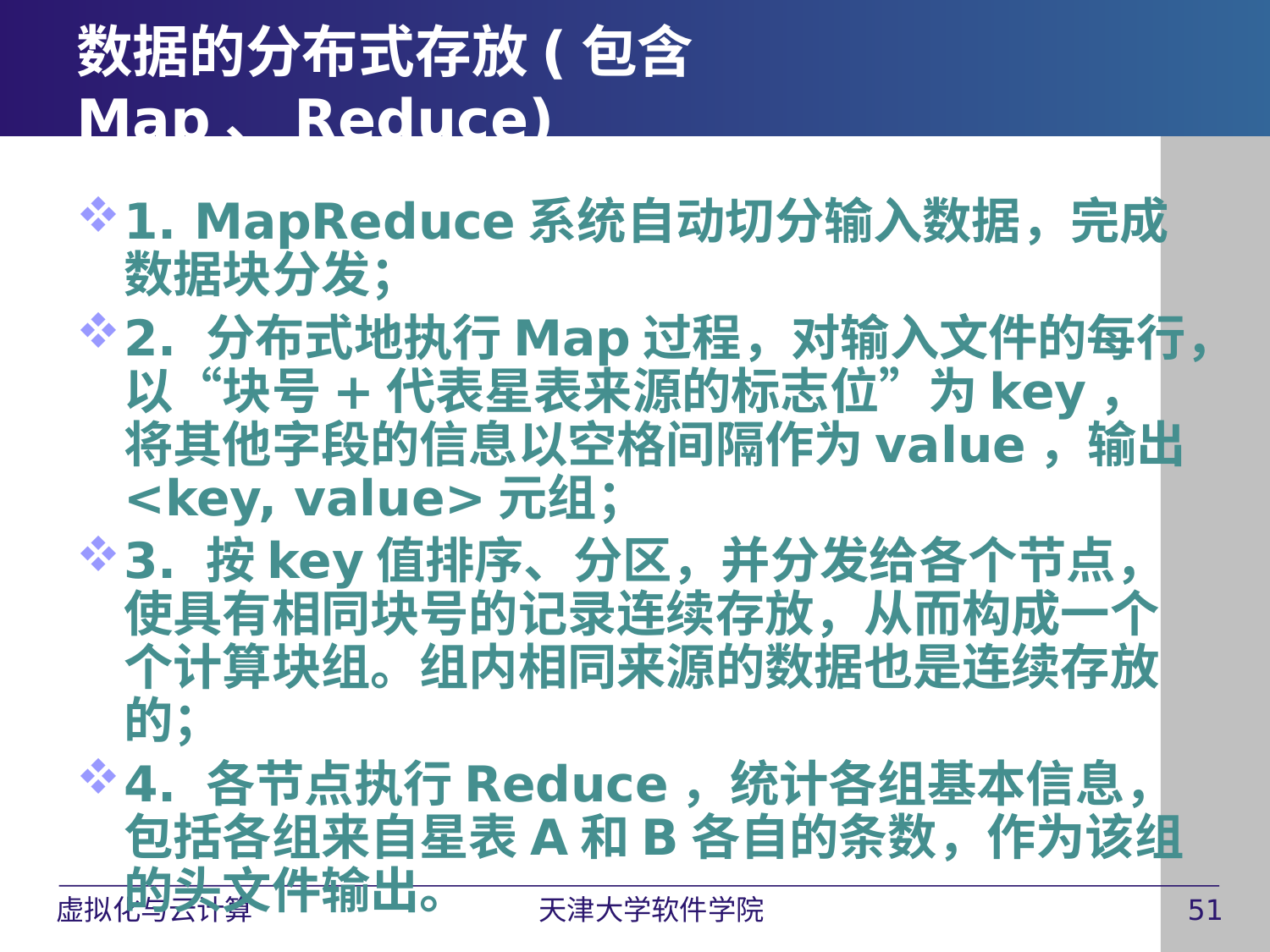

# 数据的分布式存放(包含Map、Reduce)
1. MapReduce系统自动切分输入数据，完成数据块分发；
2. 分布式地执行Map过程，对输入文件的每行，以“块号+代表星表来源的标志位”为key，将其他字段的信息以空格间隔作为value，输出<key, value>元组；
3. 按key值排序、分区，并分发给各个节点，使具有相同块号的记录连续存放，从而构成一个个计算块组。组内相同来源的数据也是连续存放的；
4. 各节点执行Reduce，统计各组基本信息，包括各组来自星表A和B各自的条数，作为该组的头文件输出。